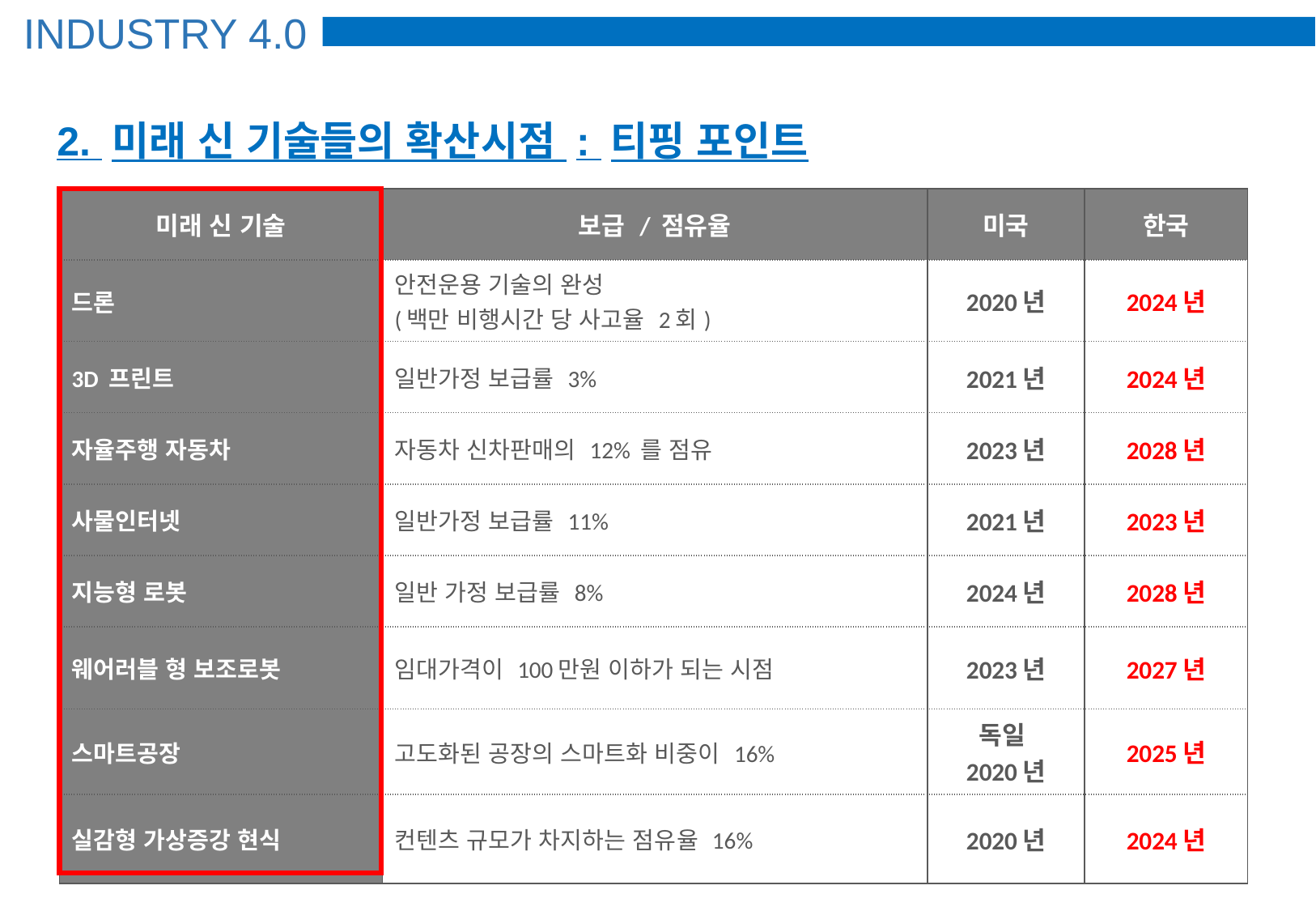

INDUSTRY 4.0

2. 미래 신 기술들의 확산시점 : 티핑 포인트
| 미래 신 기술 | 보급 / 점유율 | 미국 | 한국 |
| --- | --- | --- | --- |
| 드론 | 안전운용 기술의 완성 (백만 비행시간 당 사고율 2회) | 2020년 | 2024년 |
| 3D 프린트 | 일반가정 보급률 3% | 2021년 | 2024년 |
| 자율주행 자동차 | 자동차 신차판매의 12% 를 점유 | 2023년 | 2028년 |
| 사물인터넷 | 일반가정 보급률 11% | 2021년 | 2023년 |
| 지능형 로봇 | 일반 가정 보급률 8% | 2024년 | 2028년 |
| 웨어러블 형 보조로봇 | 임대가격이 100만원 이하가 되는 시점 | 2023년 | 2027년 |
| 스마트공장 | 고도화된 공장의 스마트화 비중이 16% | 독일 2020년 | 2025년 |
| 실감형 가상증강 현식 | 컨텐츠 규모가 차지하는 점유율 16% | 2020년 | 2024년 |